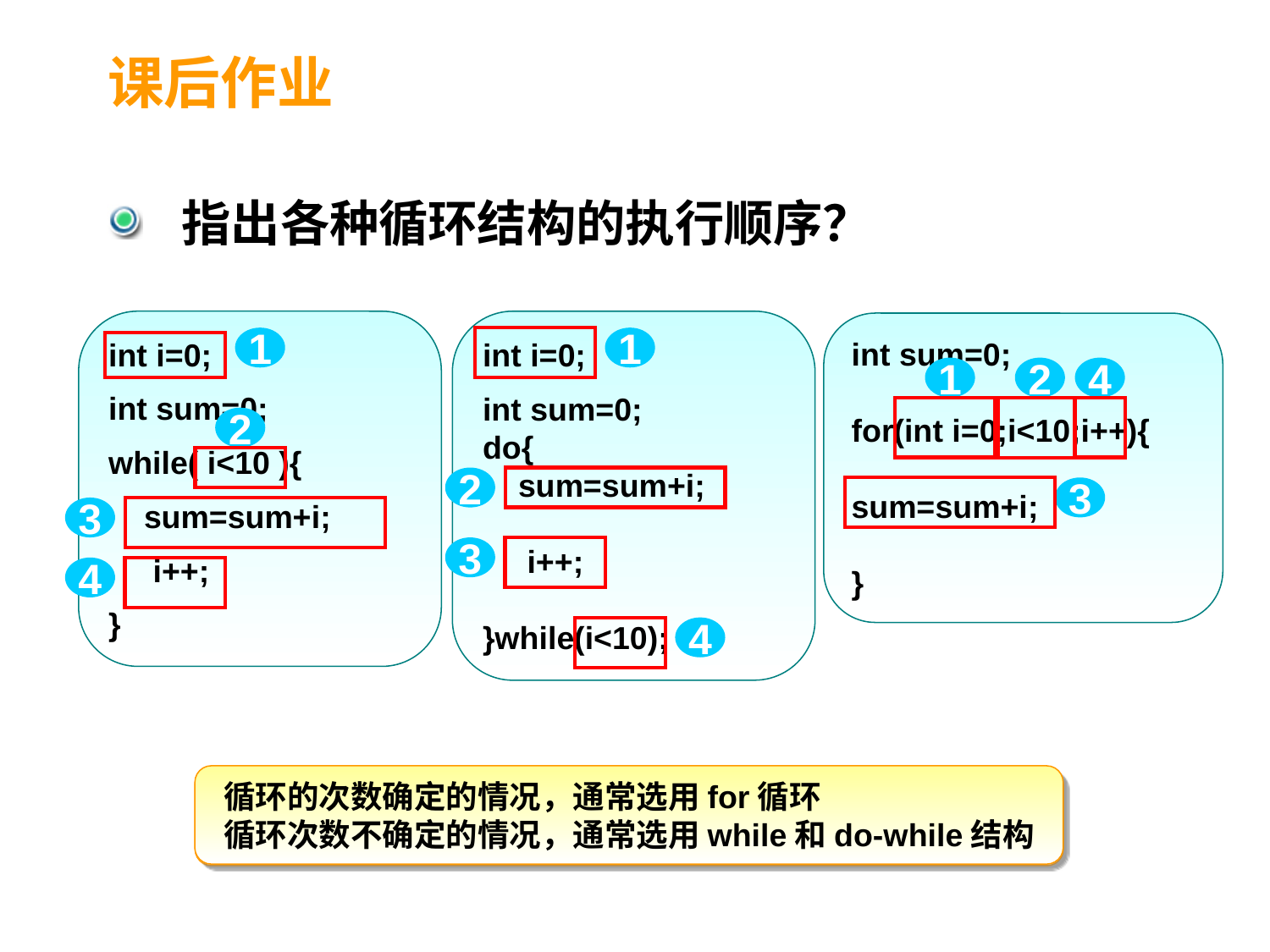

课后作业

指出各种循环结构的执行顺序？
int i=0;
int sum=0;
while( i<10 ){
    sum=sum+i;
     i++;
}
int i=0;
int sum=0;
do{
    sum=sum+i;

     i++;

}while(i<10);
int sum=0;

for(int i=0;i<10;i++){

sum=sum+i;

}
1

1

1
2
4

2

2

3
3

3

4

4
循环的次数确定的情况，通常选用for循环
循环次数不确定的情况，通常选用while和do-while结构
while和for相同，先进行判断，后执行循环体内容
do-while是先执行，后判断，至少执行一次